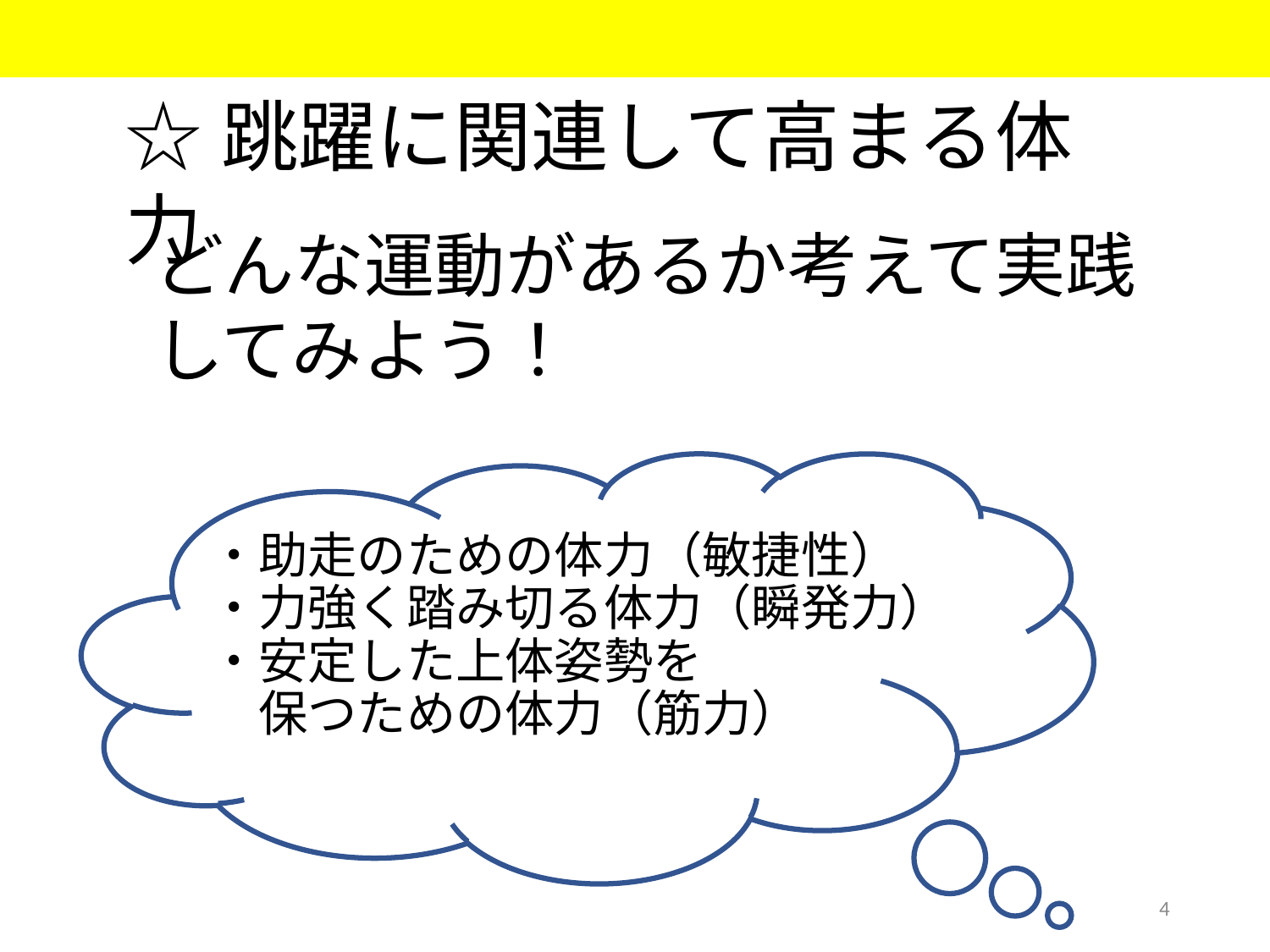

☆跳躍に関連して高まる体力
どんな運動があるか考えて実践してみよう！

・助走のための体力（敏捷性）
・力強く踏み切る体力（瞬発力）
・安定した上体姿勢を
　保つための体力（筋力）
4